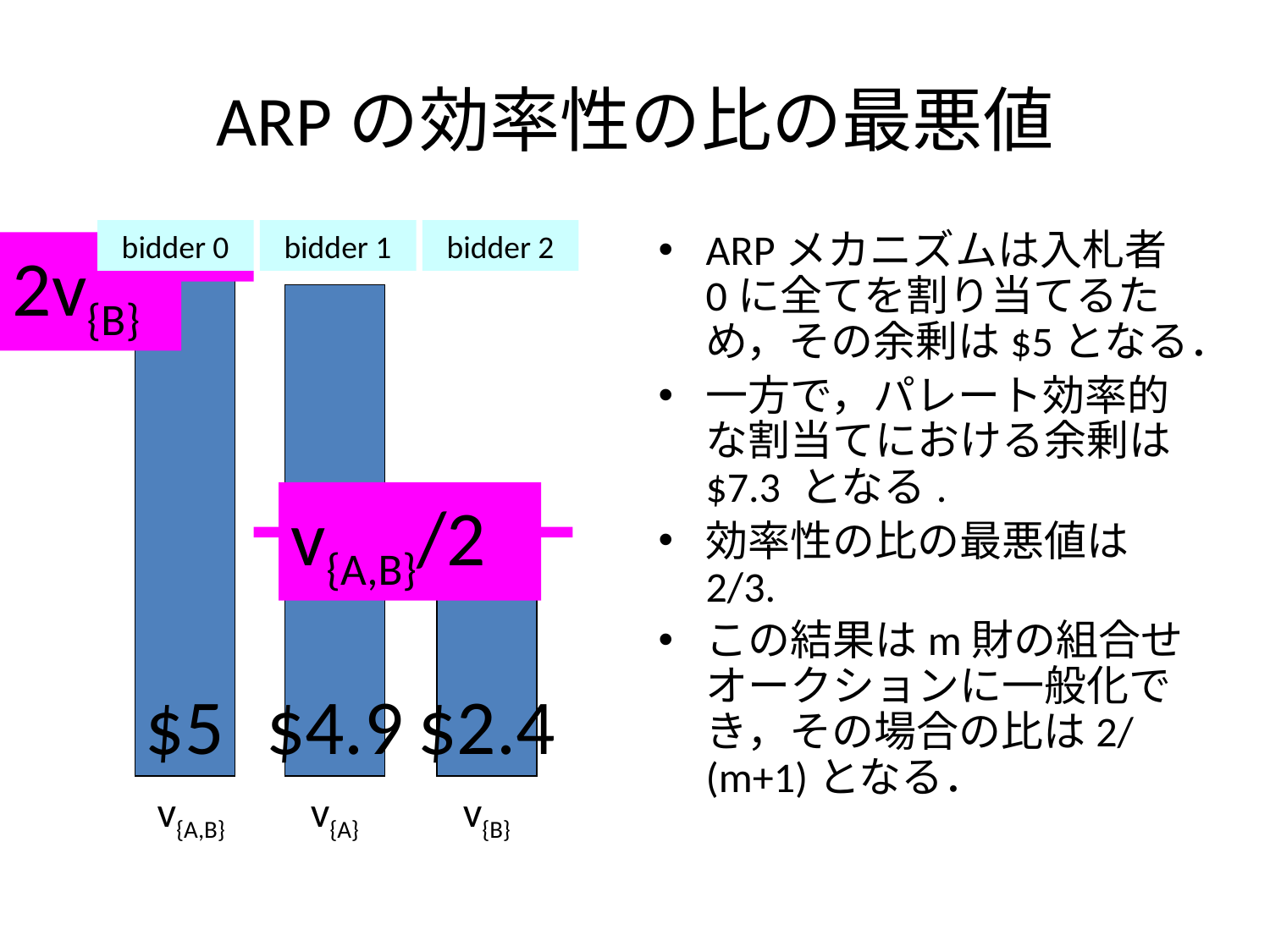

# ARPの効率性の比の最悪値
bidder 0
bidder 1
bidder 2
ARPメカニズムは入札者0に全てを割り当てるため，その余剰は$5となる．
一方で，パレート効率的な割当てにおける余剰は $7.3 となる.
効率性の比の最悪値は2/3.
この結果はm財の組合せオークションに一般化でき，その場合の比は2/(m+1)となる．
2v{B}

$5
$4.9
v{A,B}/2

$2.4
v{A,B}
v{A}
v{B}